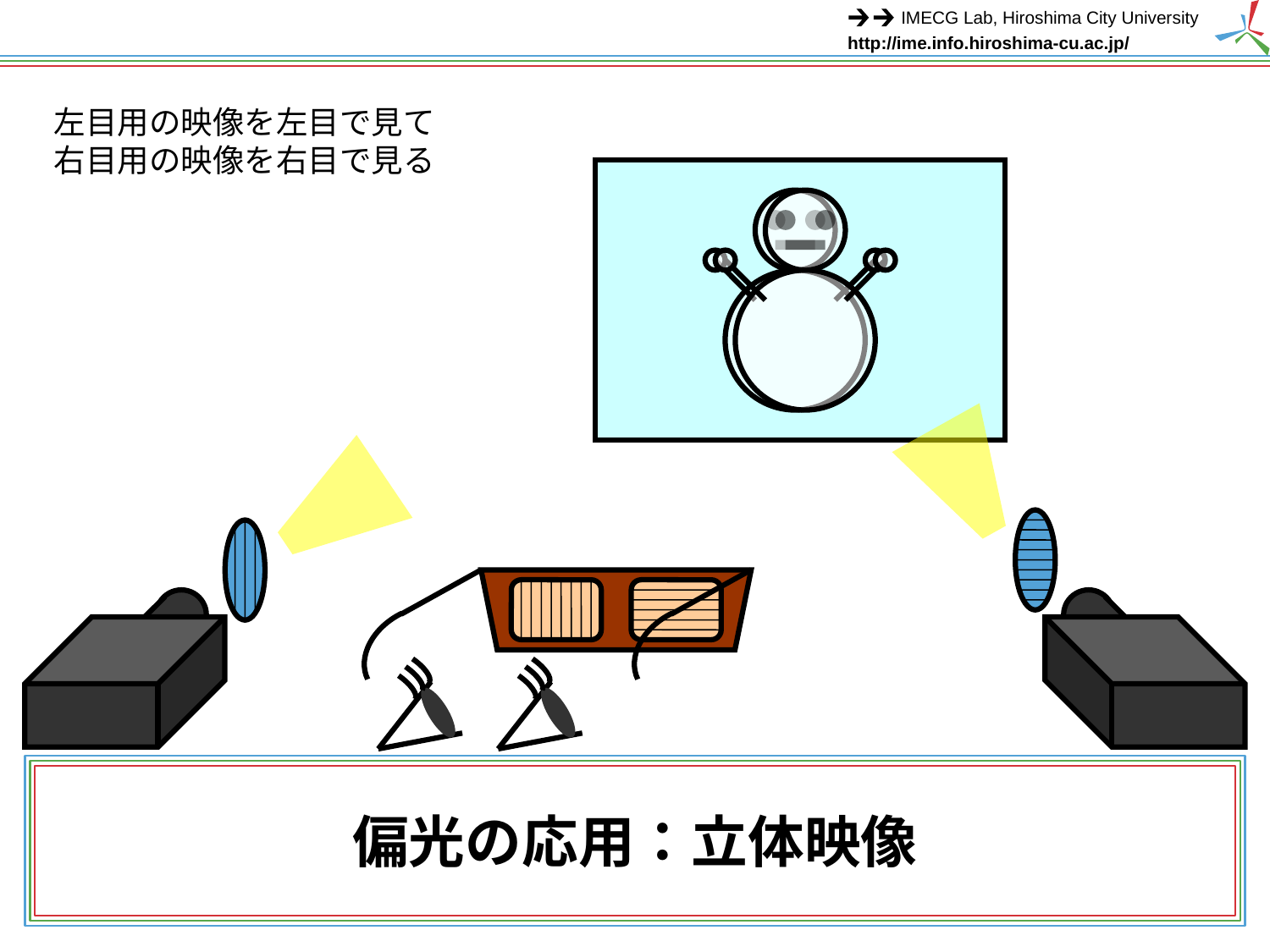

左目用の映像を左目で見て
右目用の映像を右目で見る

# 偏光の応用：立体映像